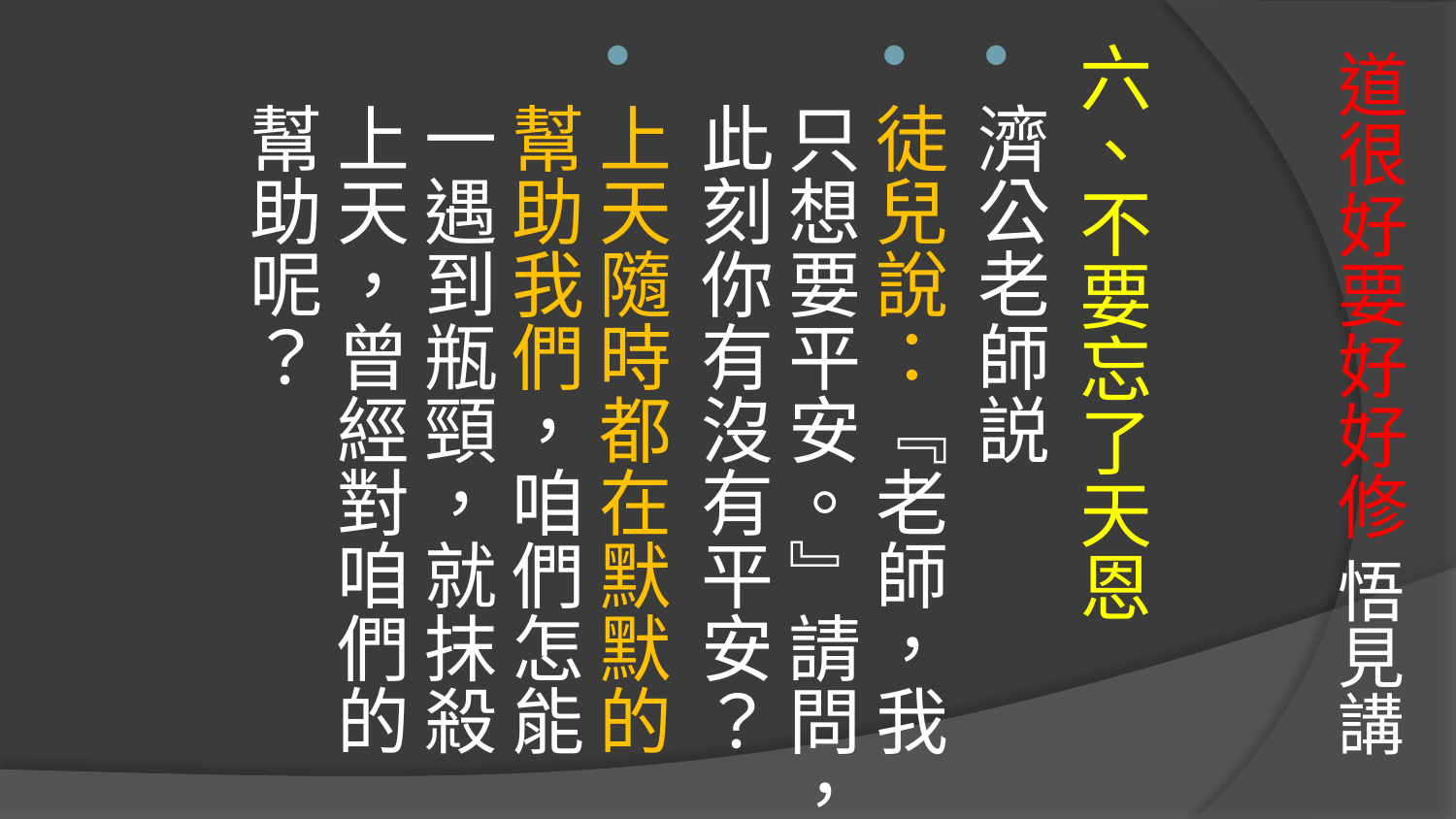

# 道很好要好好修 悟見講
六、不要忘了天恩
濟公老師説
徒兒說：『老師，我只想要平安。』請問，此刻你有沒有平安？
上天隨時都在默默的幫助我們，咱們怎能一遇到瓶頸，就抹殺上天，曾經對咱們的幫助呢？